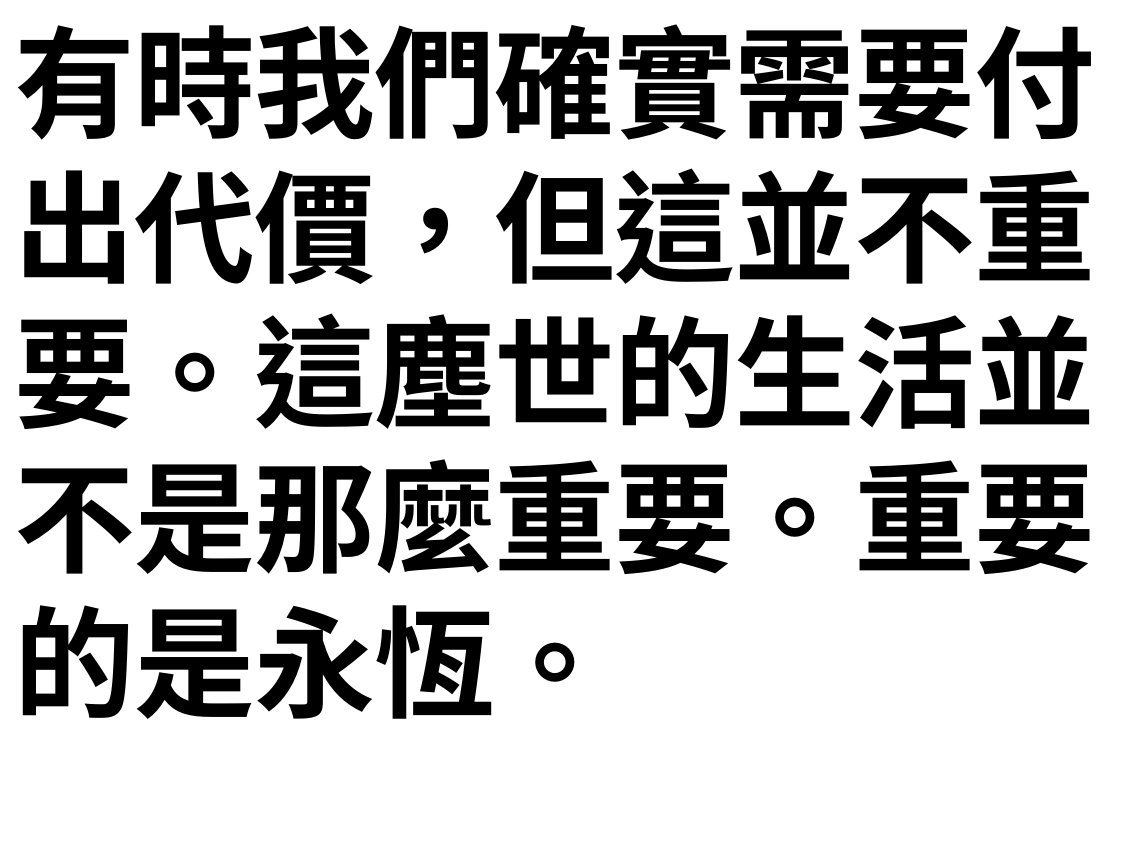

有時我們確實需要付出代價，但這並不重要。這塵世的生活並不是那麼重要。重要的是永恆。